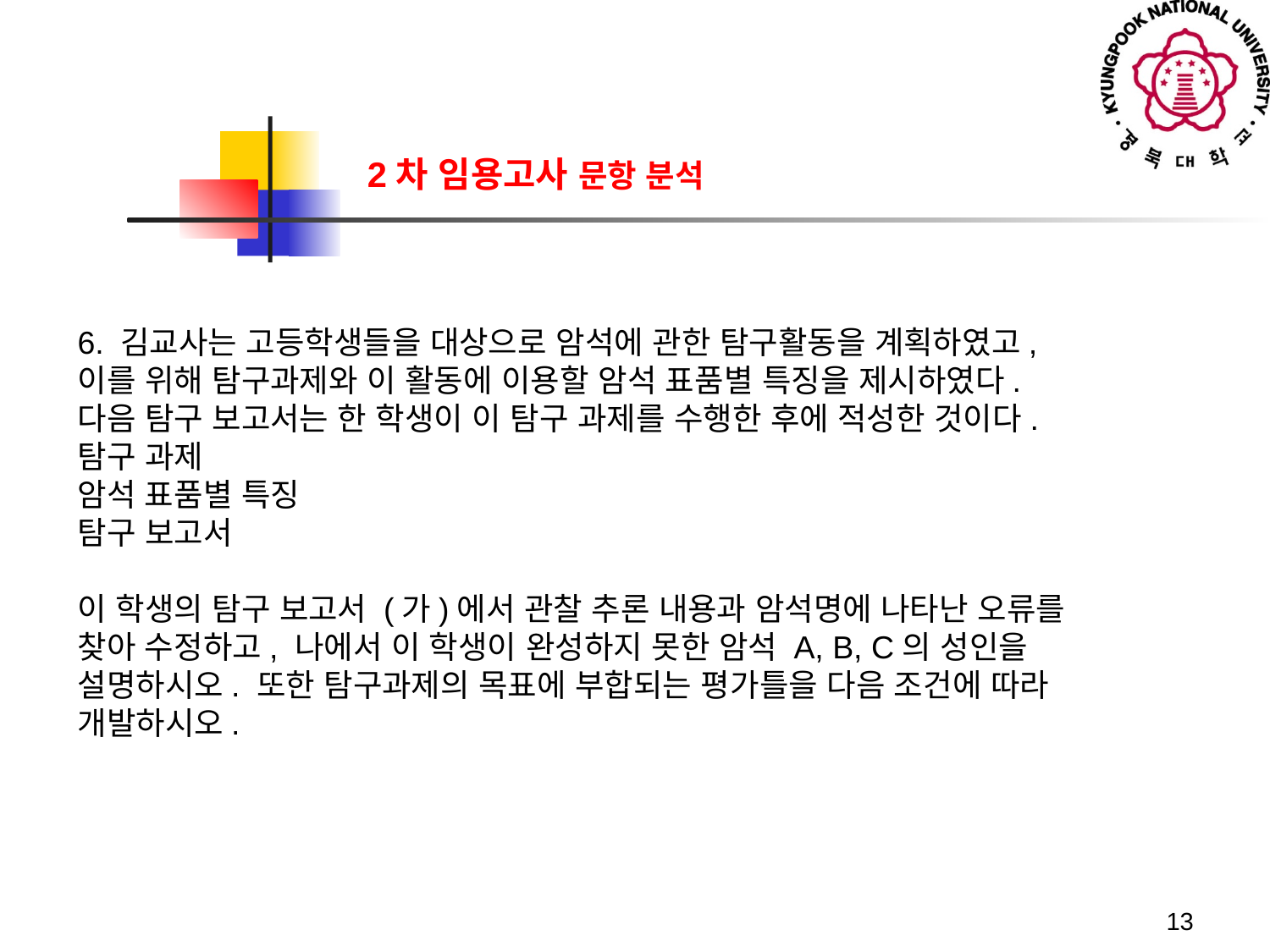

2차 임용고사 문항 분석
6. 김교사는 고등학생들을 대상으로 암석에 관한 탐구활동을 계획하였고, 이를 위해 탐구과제와 이 활동에 이용할 암석 표품별 특징을 제시하였다. 다음 탐구 보고서는 한 학생이 이 탐구 과제를 수행한 후에 적성한 것이다.
탐구 과제
암석 표품별 특징
탐구 보고서

이 학생의 탐구 보고서 (가)에서 관찰 추론 내용과 암석명에 나타난 오류를 찾아 수정하고, 나에서 이 학생이 완성하지 못한 암석 A, B, C의 성인을 설명하시오. 또한 탐구과제의 목표에 부합되는 평가틀을 다음 조건에 따라 개발하시오.
13